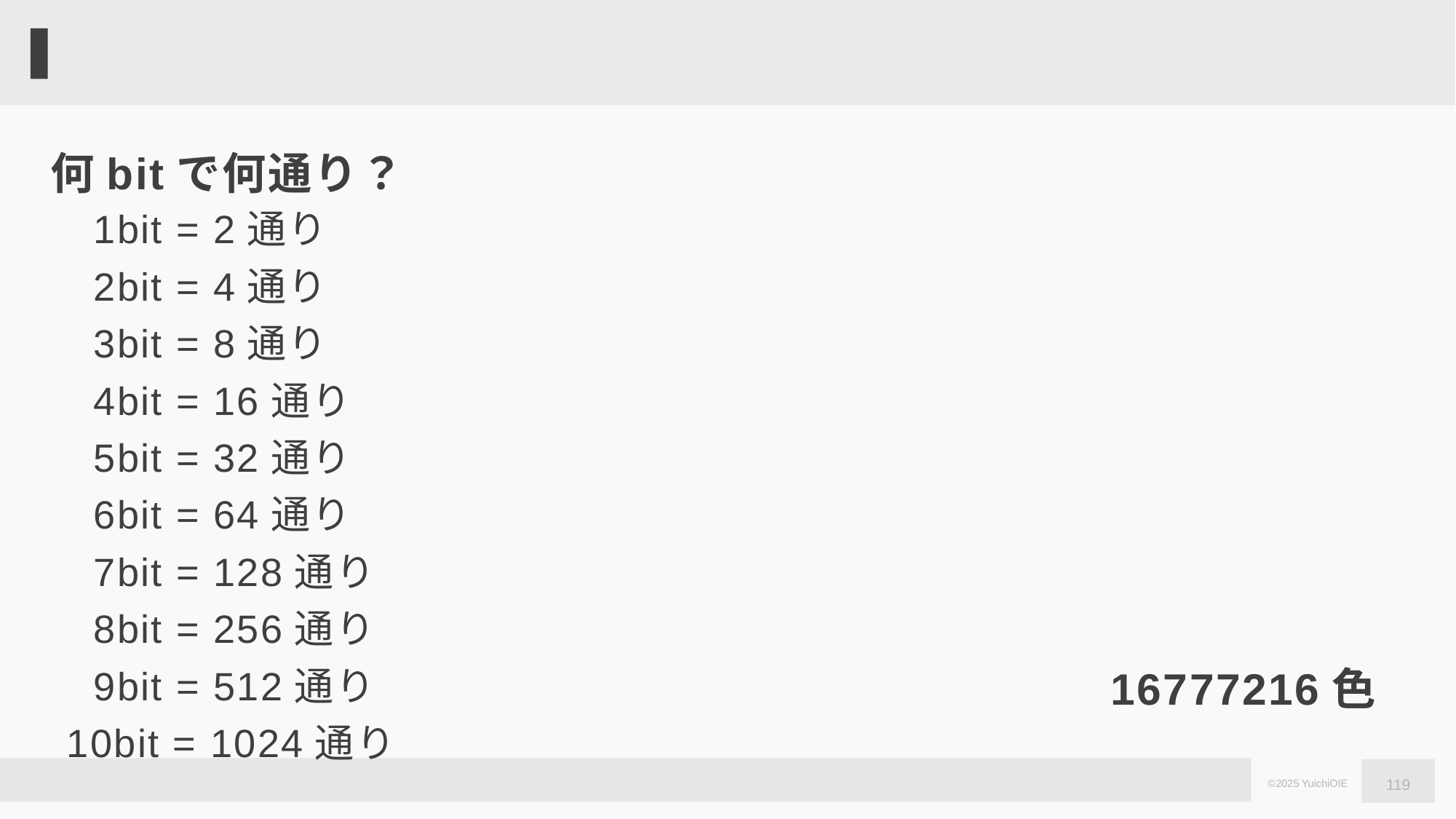

#
何bitで何通り？
1bit = 2通り
2bit = 4通り
3bit = 8通り
4bit = 16通り
5bit = 32通り
6bit = 64通り
7bit = 128通り
8bit = 256通り
9bit = 512通り
10bit = 1024通り

16777216色
119